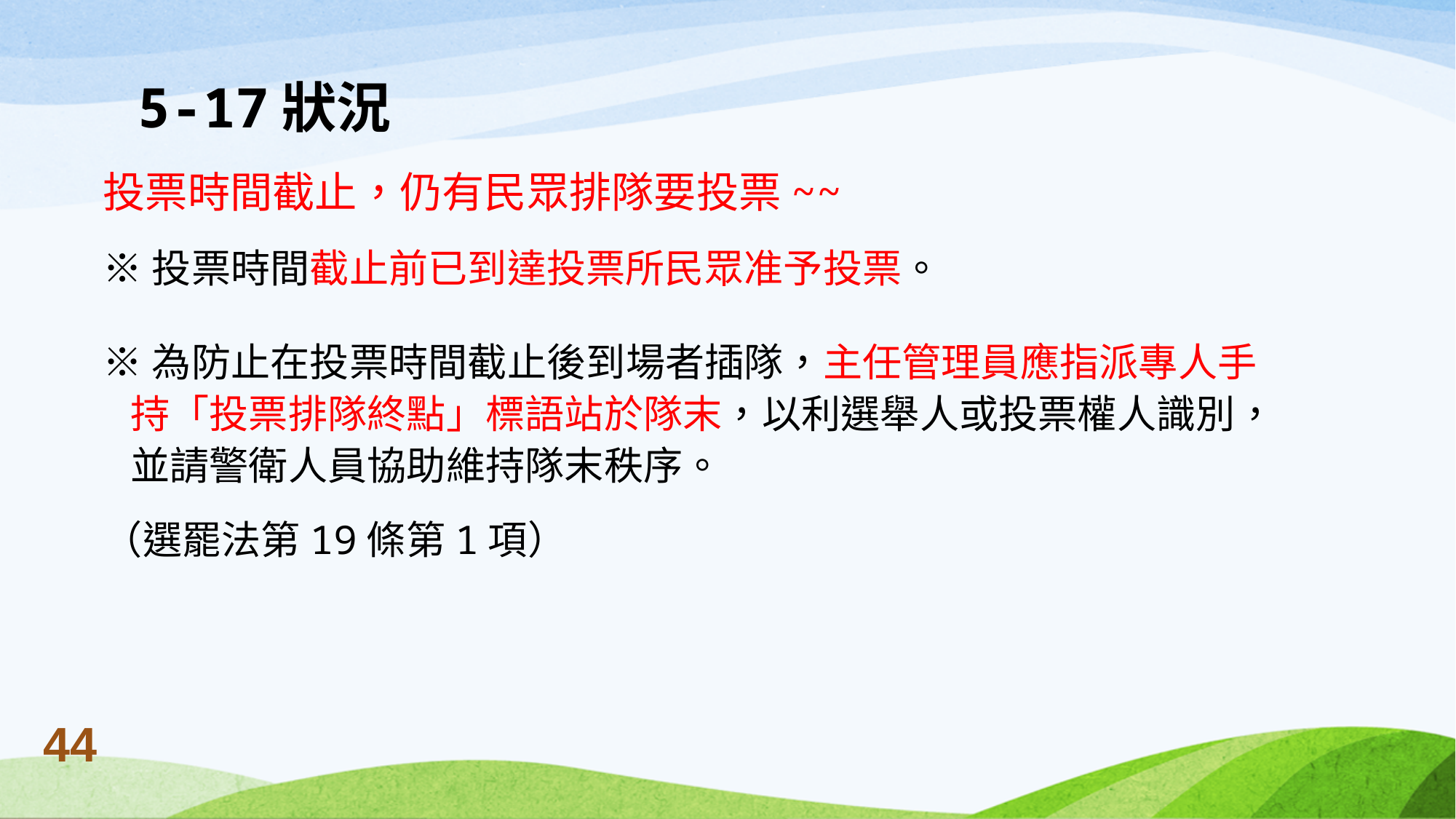

# 5-17狀況
投票時間截止，仍有民眾排隊要投票~~
※投票時間截止前已到達投票所民眾准予投票。

※為防止在投票時間截止後到場者插隊，主任管理員應指派專人手
  持「投票排隊終點」標語站於隊末，以利選舉人或投票權人識別，
  並請警衛人員協助維持隊末秩序。
（選罷法第19條第1項）
44